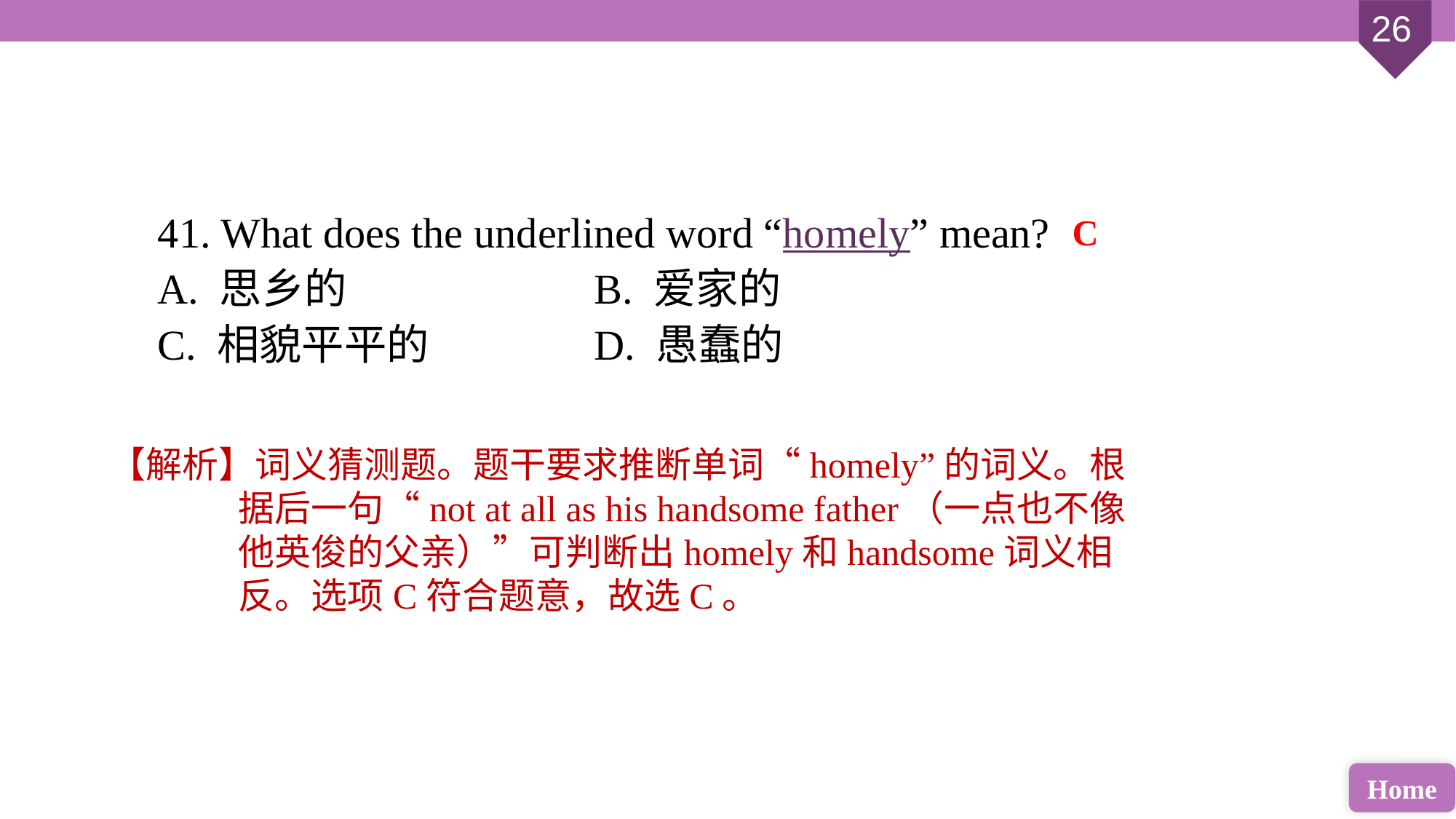

41. What does the underlined word “homely” mean?
A. 思乡的 			B. 爱家的
C. 相貌平平的 		D. 愚蠢的
C
【解析】词义猜测题。题干要求推断单词“homely”的词义。根据后一句“not at all as his handsome father（一点也不像他英俊的父亲）”可判断出homely和handsome词义相反。选项C符合题意，故选C。